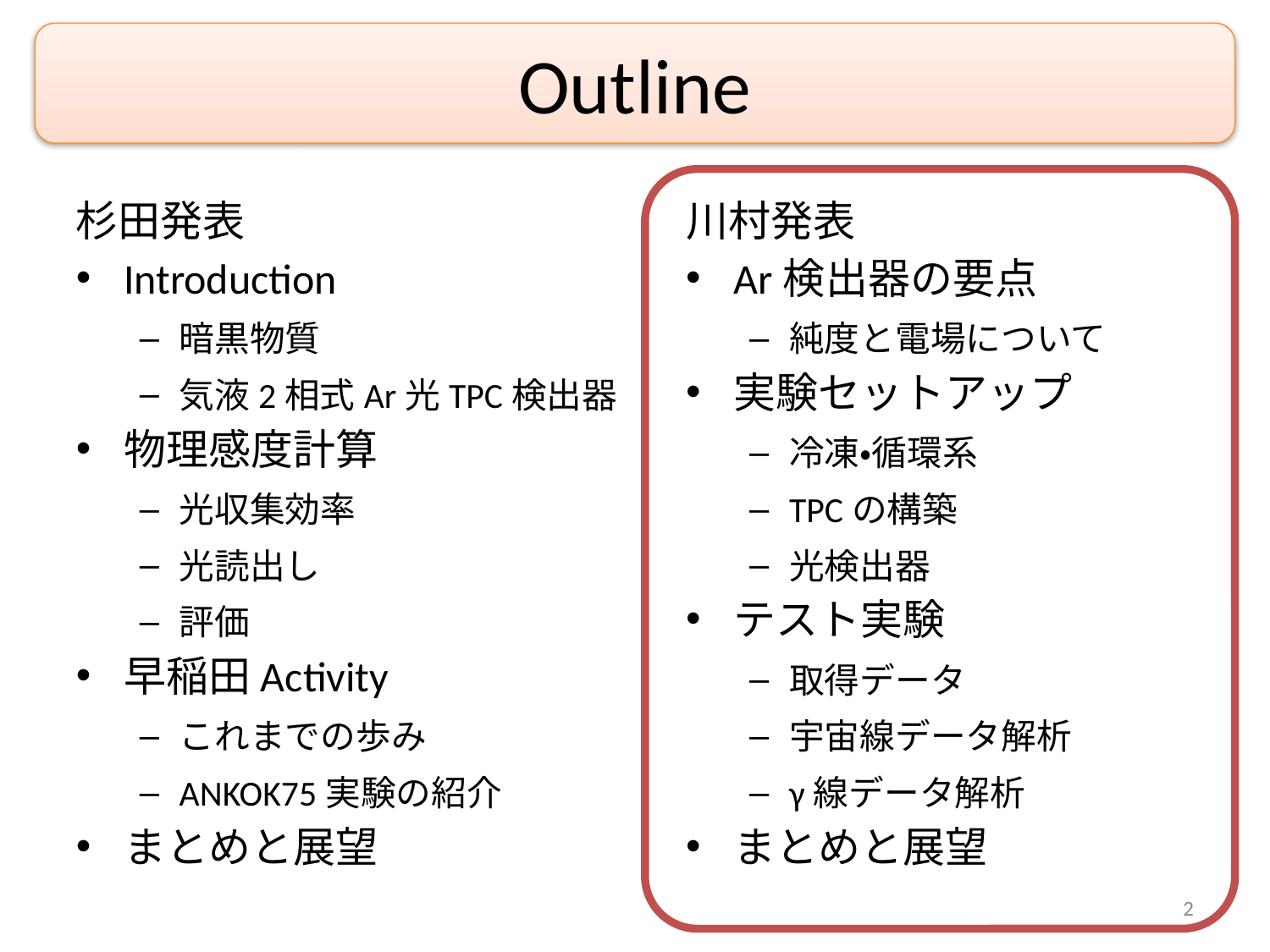

Outline

杉田発表
Introduction
暗黒物質
気液2相式Ar光TPC検出器
物理感度計算
光収集効率
光読出し
評価
早稲田Activity
これまでの歩み
ANKOK75実験の紹介
まとめと展望
川村発表
Ar検出器の要点
純度と電場について
実験セットアップ
冷凍・循環系
TPCの構築
光検出器
テスト実験
取得データ
宇宙線データ解析
γ線データ解析
まとめと展望
2